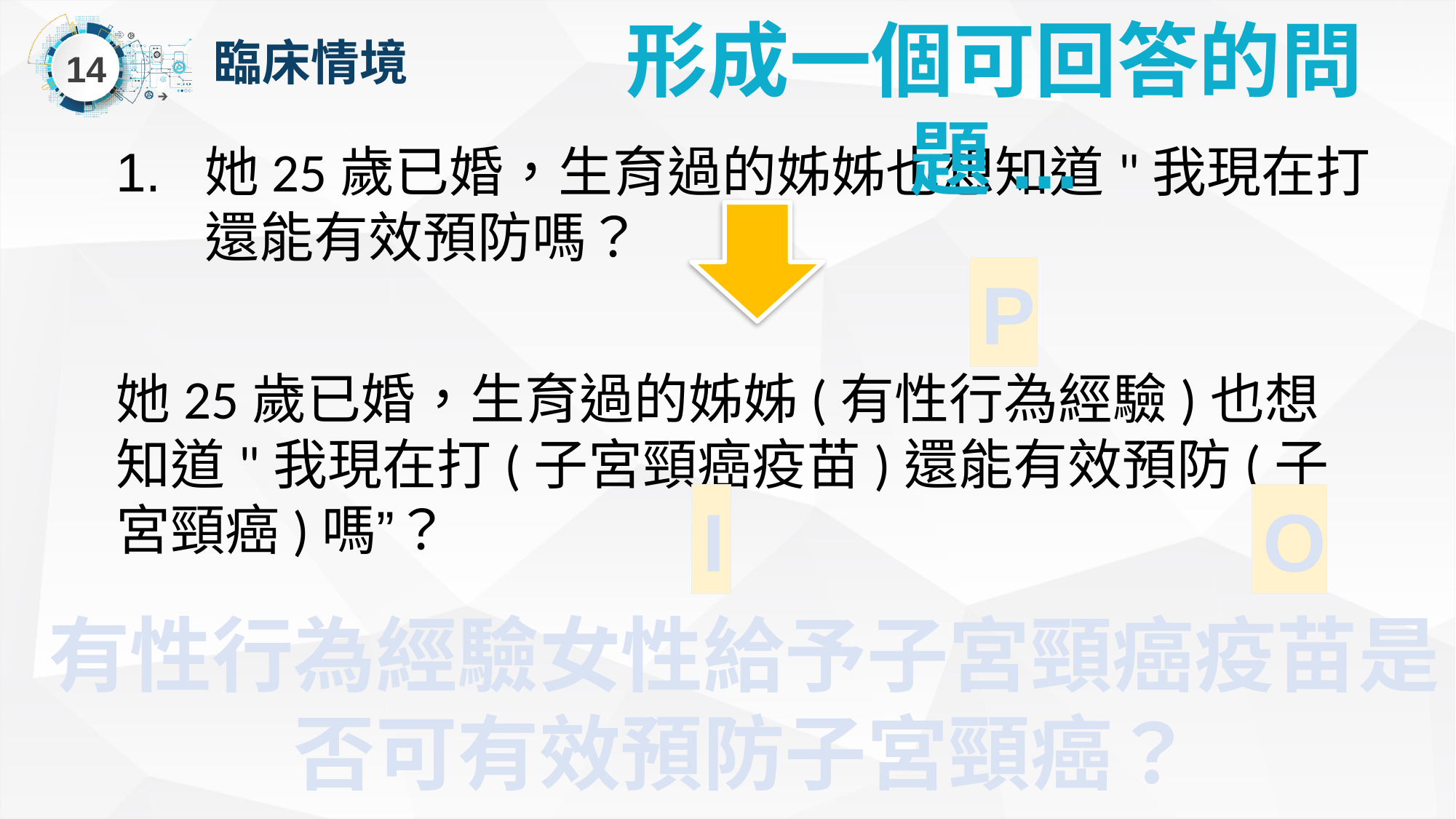

形成一個可回答的問題...
# 臨床情境
她25歲已婚，生育過的姊姊也想知道"我現在打還能有效預防嗎？

她25歲已婚，生育過的姊姊(有性行為經驗)也想知道"我現在打(子宮頸癌疫苗)還能有效預防(子宮頸癌)嗎”？

P
I
O
有性行為經驗女性給予子宮頸癌疫苗是否可有效預防子宮頸癌？